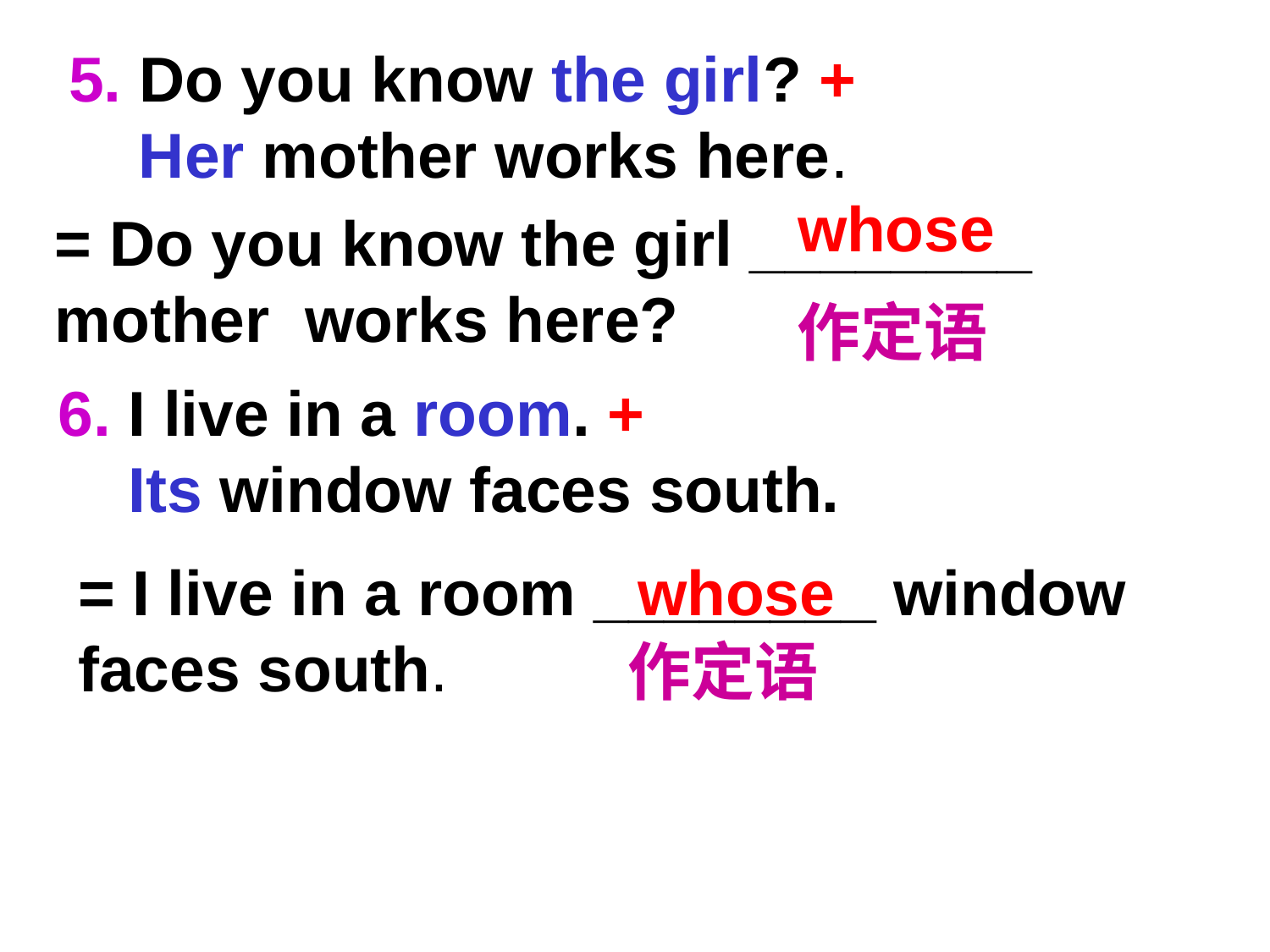

5. Do you know the girl? +
    Her mother works here.
whose
= Do you know the girl ________ mother  works here?
作定语
6. I live in a room. +
    Its window faces south.
= I live in a room ________ window
faces south.
whose
作定语